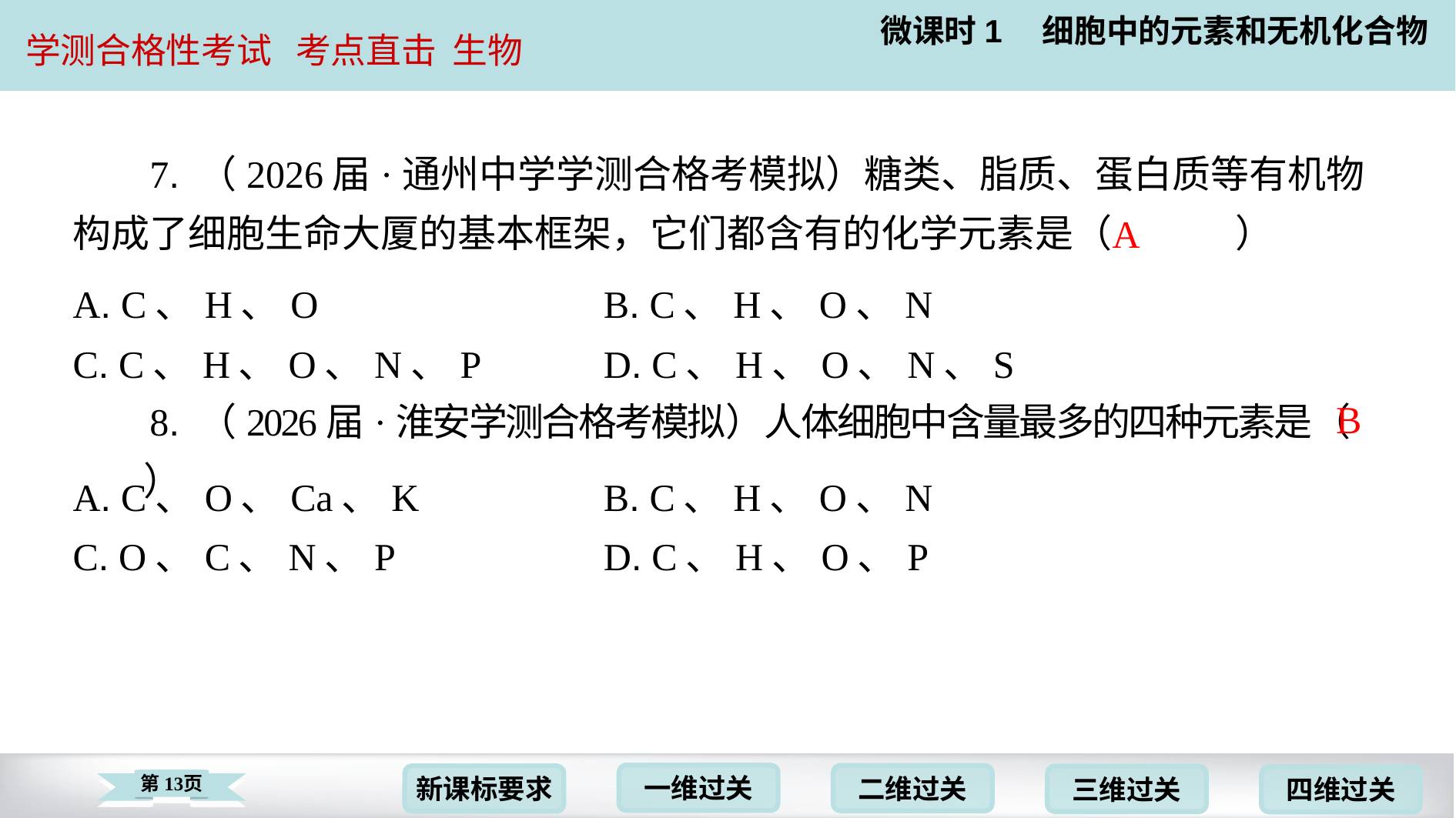

7. （2026届·通州中学学测合格考模拟）糖类、脂质、蛋白质等有机物构成了细胞生命大厦的基本框架，它们都含有的化学元素是（　A　）
A
| A. C、H、O | B. C、H、O、N |
| --- | --- |
| C. C、H、O、N、P | D. C、H、O、N、S |
B
8. （2026届·淮安学测合格考模拟）人体细胞中含量最多的四种元素是（　B　）
| A. C、O、Ca、K | B. C、H、O、N |
| --- | --- |
| C. O、C、N、P | D. C、H、O、P |